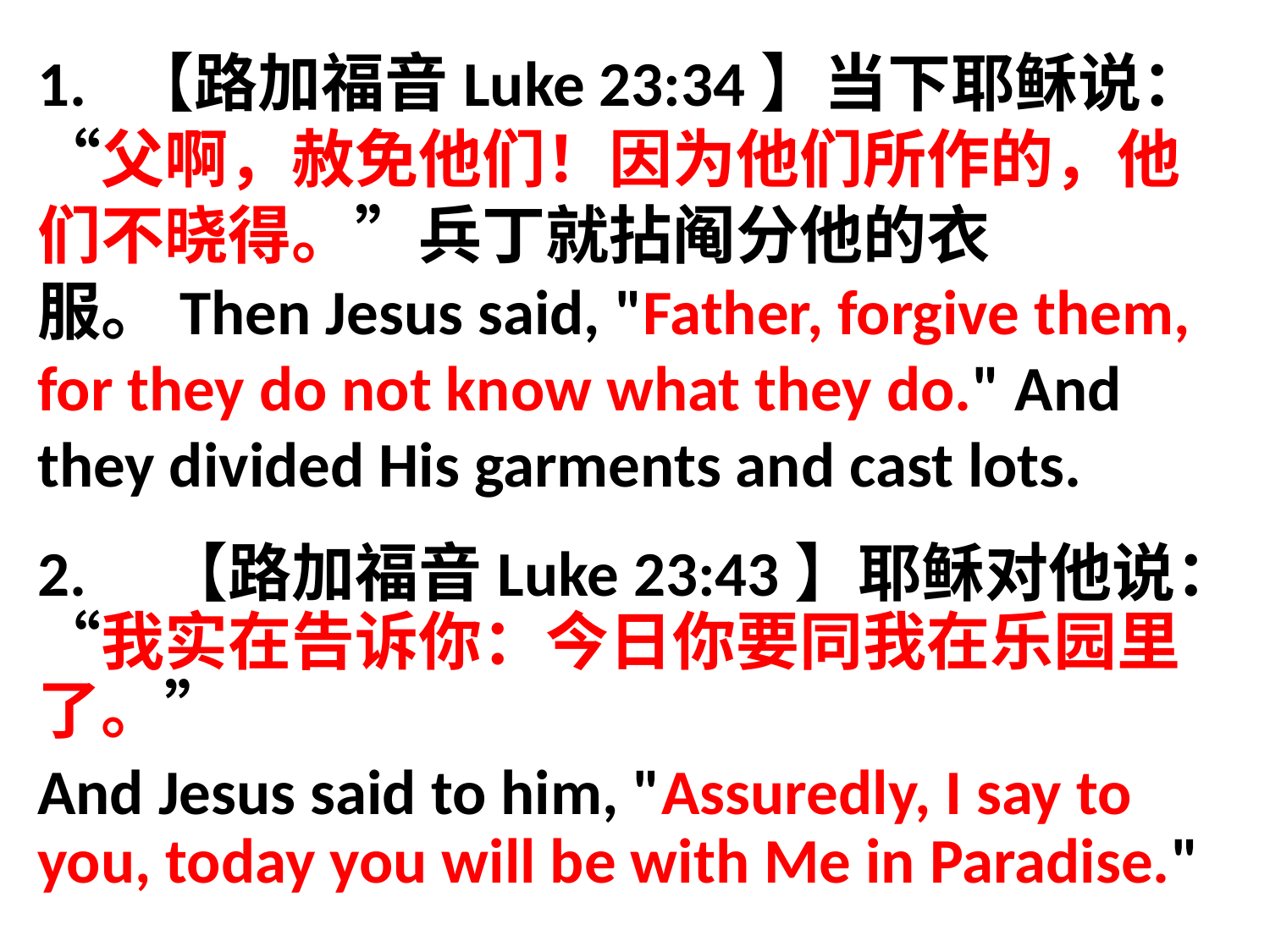

1.  【路加福音Luke 23:34】当下耶稣说：“父啊，赦免他们！因为他们所作的，他们不晓得。”兵丁就拈阄分他的衣服。Then Jesus said, "Father, forgive them, for they do not know what they do." And they divided His garments and cast lots.

2.	【路加福音Luke 23:43】耶稣对他说：“我实在告诉你：今日你要同我在乐园里了。”
And Jesus said to him, "Assuredly, I say to you, today you will be with Me in Paradise."